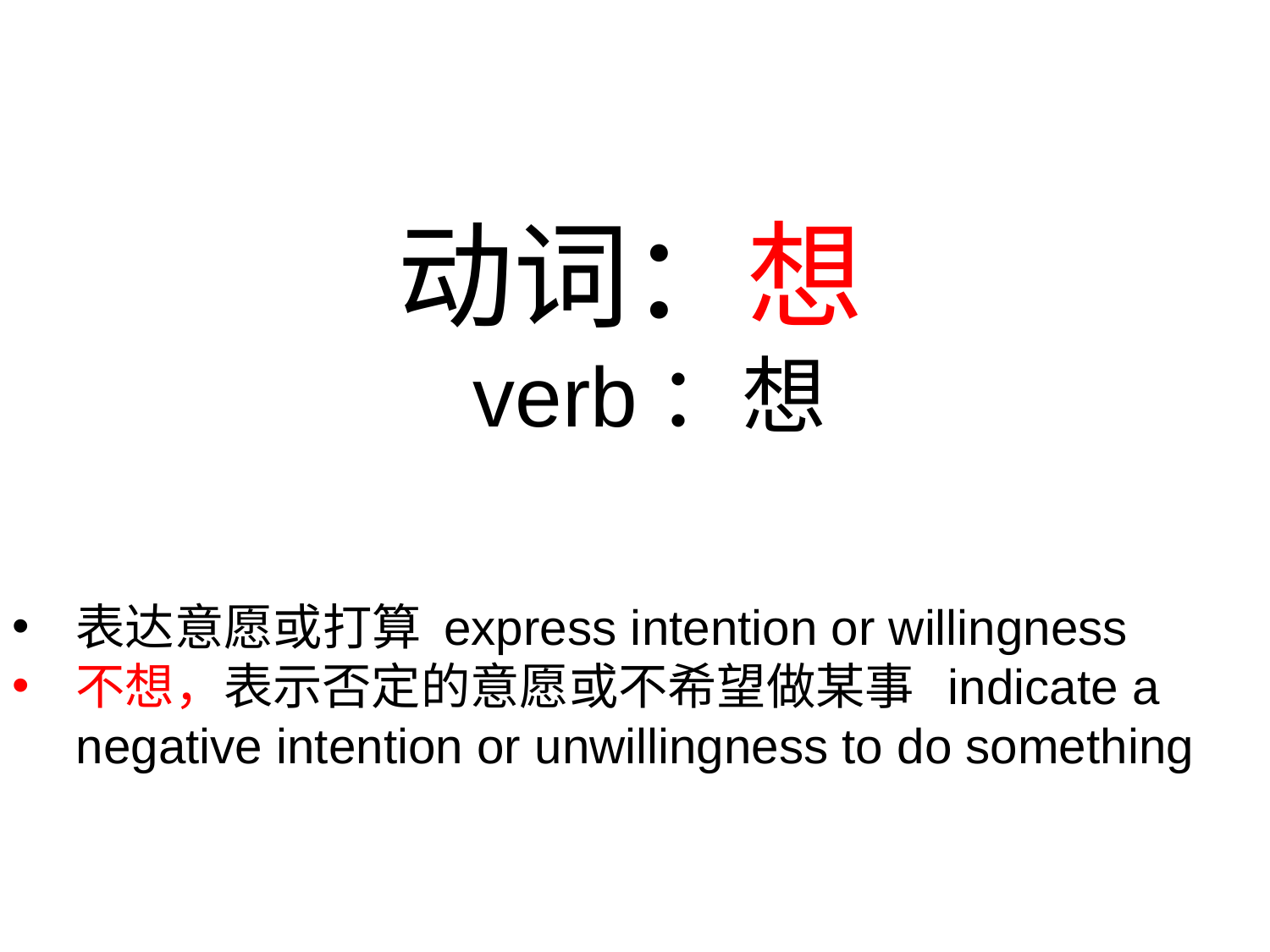

# 动词：想 verb：想
表达意愿或打算 express intention or willingness
不想，表示否定的意愿或不希望做某事  indicate a negative intention or unwillingness to do something